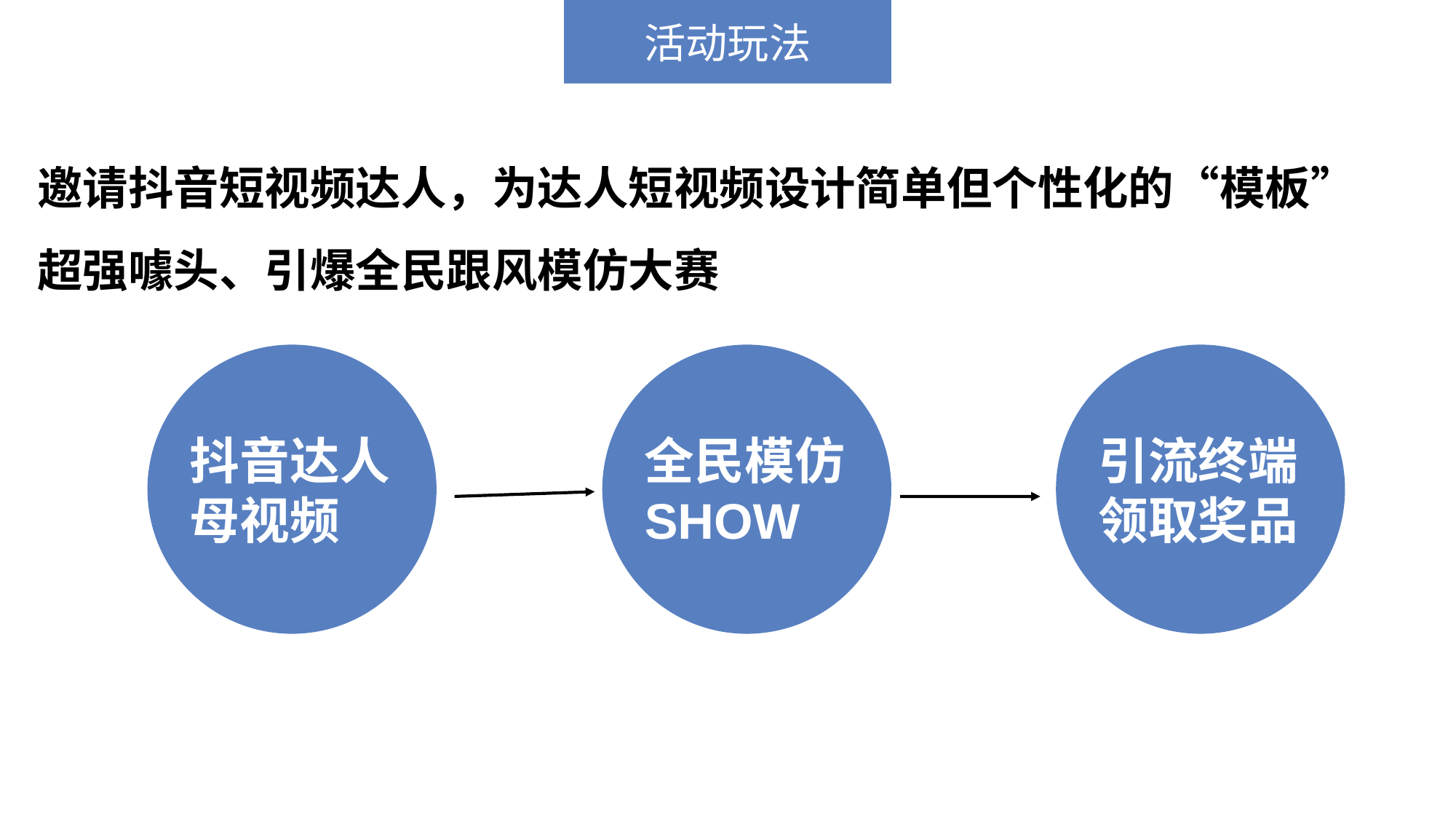

活动玩法
邀请抖音短视频达人，为达人短视频设计简单但个性化的“模板”
超强噱头、引爆全民跟风模仿大赛
抖音达人
母视频
全民模仿SHOW
引流终端
领取奖品